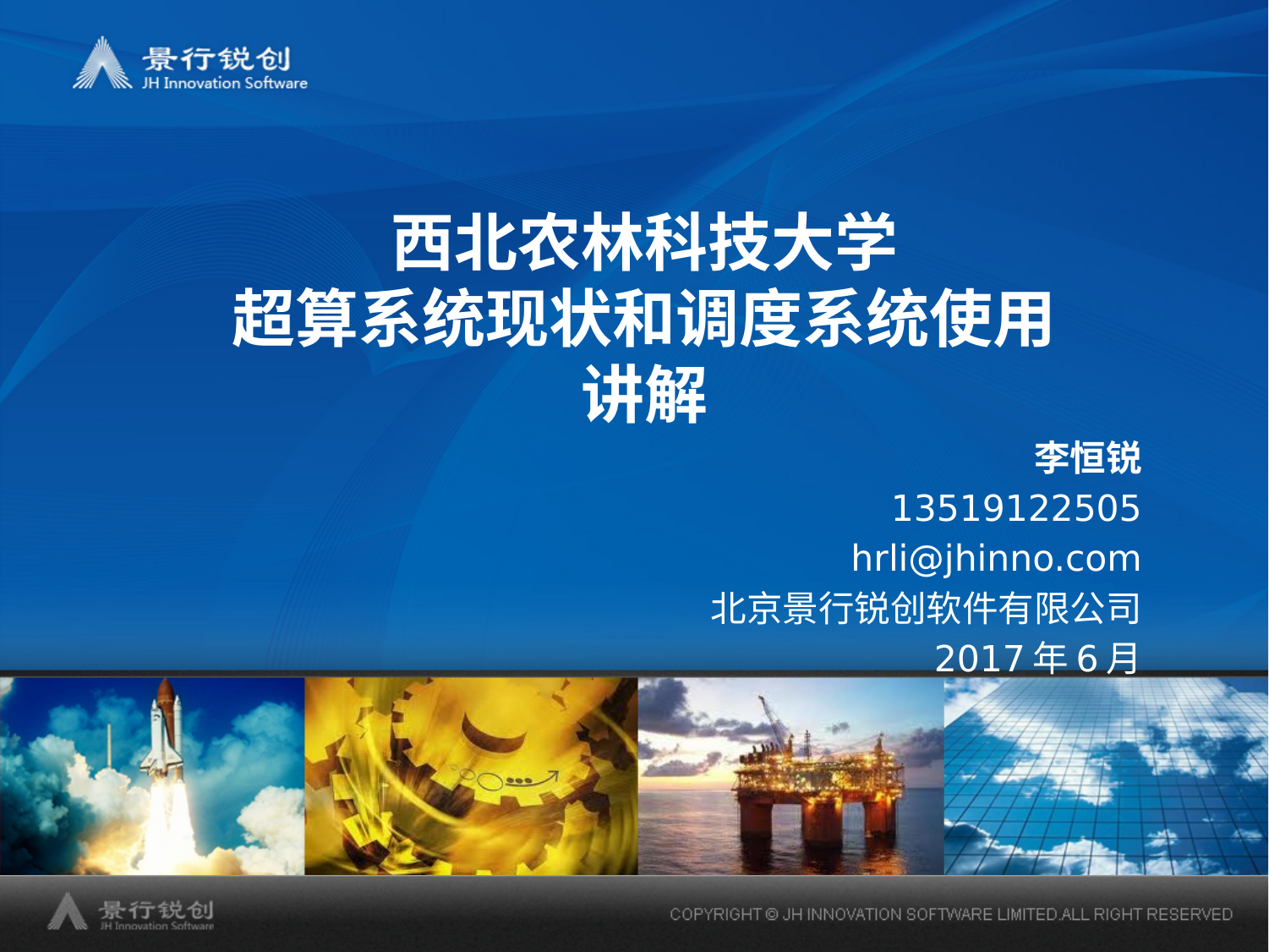

西北农林科技大学
超算系统现状和调度系统使用
讲解
李恒锐
13519122505
hrli@jhinno.com
北京景行锐创软件有限公司
2017年6月